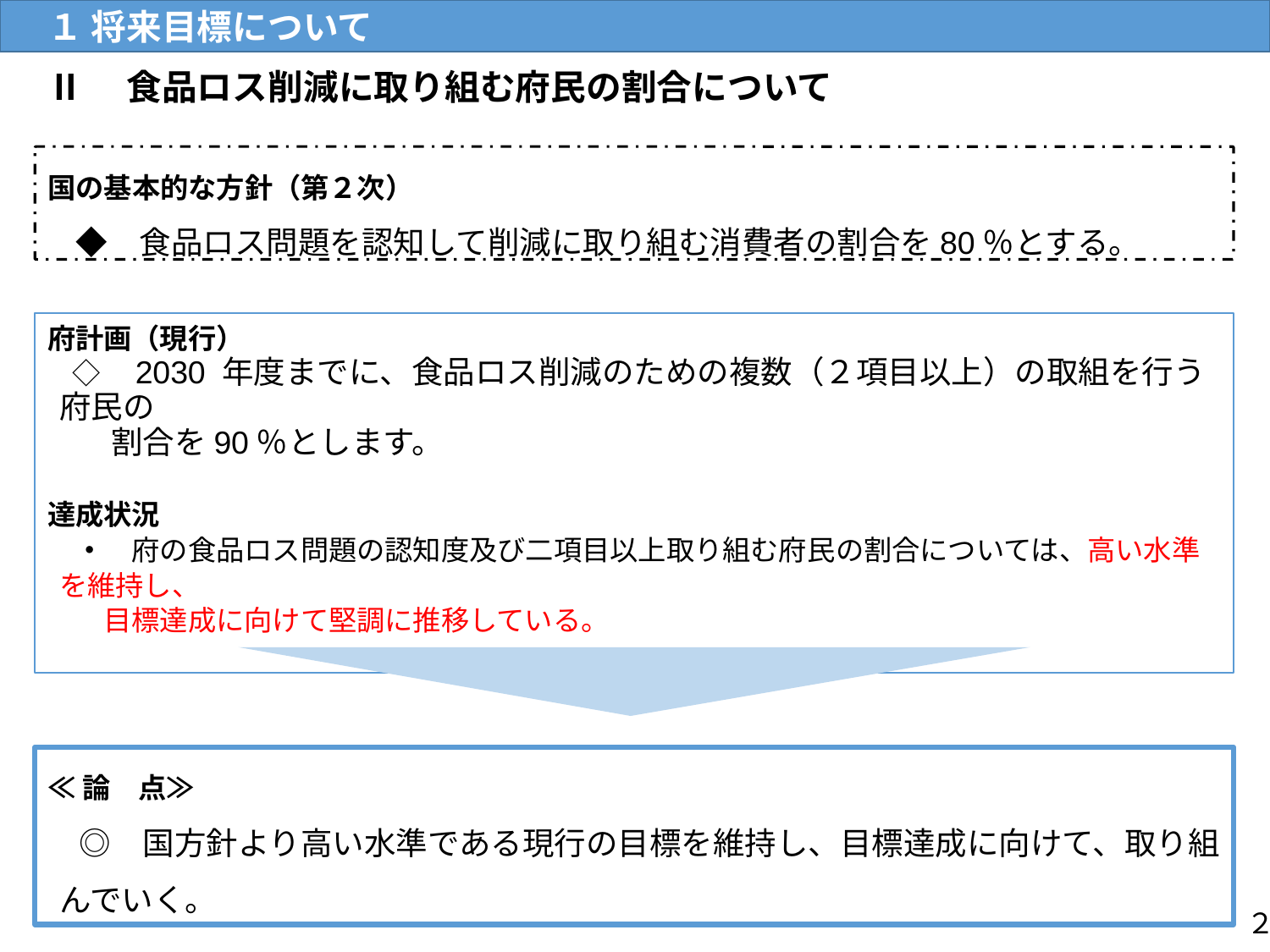

１ 将来目標について
Ⅱ　食品ロス削減に取り組む府民の割合について
国の基本的な方針（第２次）
　◆　食品ロス問題を認知して削減に取り組む消費者の割合を80％とする。
府計画（現行）
　◇　2030 年度までに、食品ロス削減のための複数（２項目以上）の取組を行う府⺠の
　　割合を90％とします。
達成状況
　・　府の食品ロス問題の認知度及び二項目以上取り組む府民の割合については、高い水準を維持し、
　　目標達成に向けて堅調に推移している。

≪論　点≫
　◎　国方針より高い水準である現行の目標を維持し、目標達成に向けて、取り組んでいく。
２